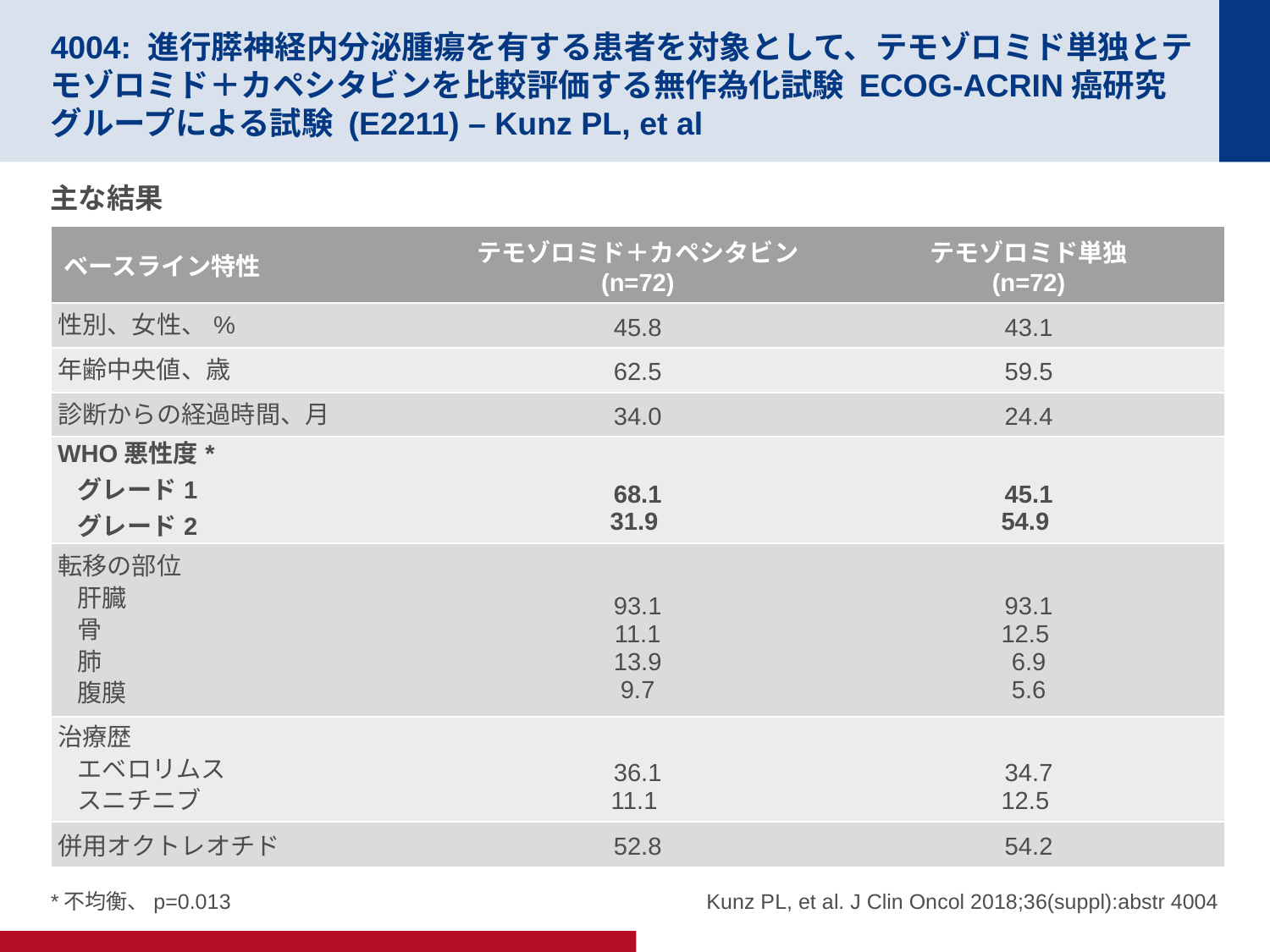

# 4004: 進行膵神経内分泌腫瘍を有する患者を対象として、テモゾロミド単独とテモゾロミド＋カペシタビンを比較評価する無作為化試験 ECOG-ACRIN癌研究グループによる試験 (E2211) – Kunz PL, et al
主な結果
| ベースライン特性 | テモゾロミド＋カペシタビン (n=72) | テモゾロミド単独 (n=72) |
| --- | --- | --- |
| 性別、女性、% | 45.8 | 43.1 |
| 年齢中央値、歳 | 62.5 | 59.5 |
| 診断からの経過時間、月 | 34.0 | 24.4 |
| WHO悪性度\* グレード1 グレード2 | 68.1 31.9 | 45.1 54.9 |
| 転移の部位 肝臓 骨 肺 腹膜 | 93.1 11.1 13.9 9.7 | 93.1 12.5 6.9 5.6 |
| 治療歴 エベロリムス スニチニブ | 36.1 11.1 | 34.7 12.5 |
| 併用オクトレオチド | 52.8 | 54.2 |
*不均衡、p=0.013
Kunz PL, et al. J Clin Oncol 2018;36(suppl):abstr 4004